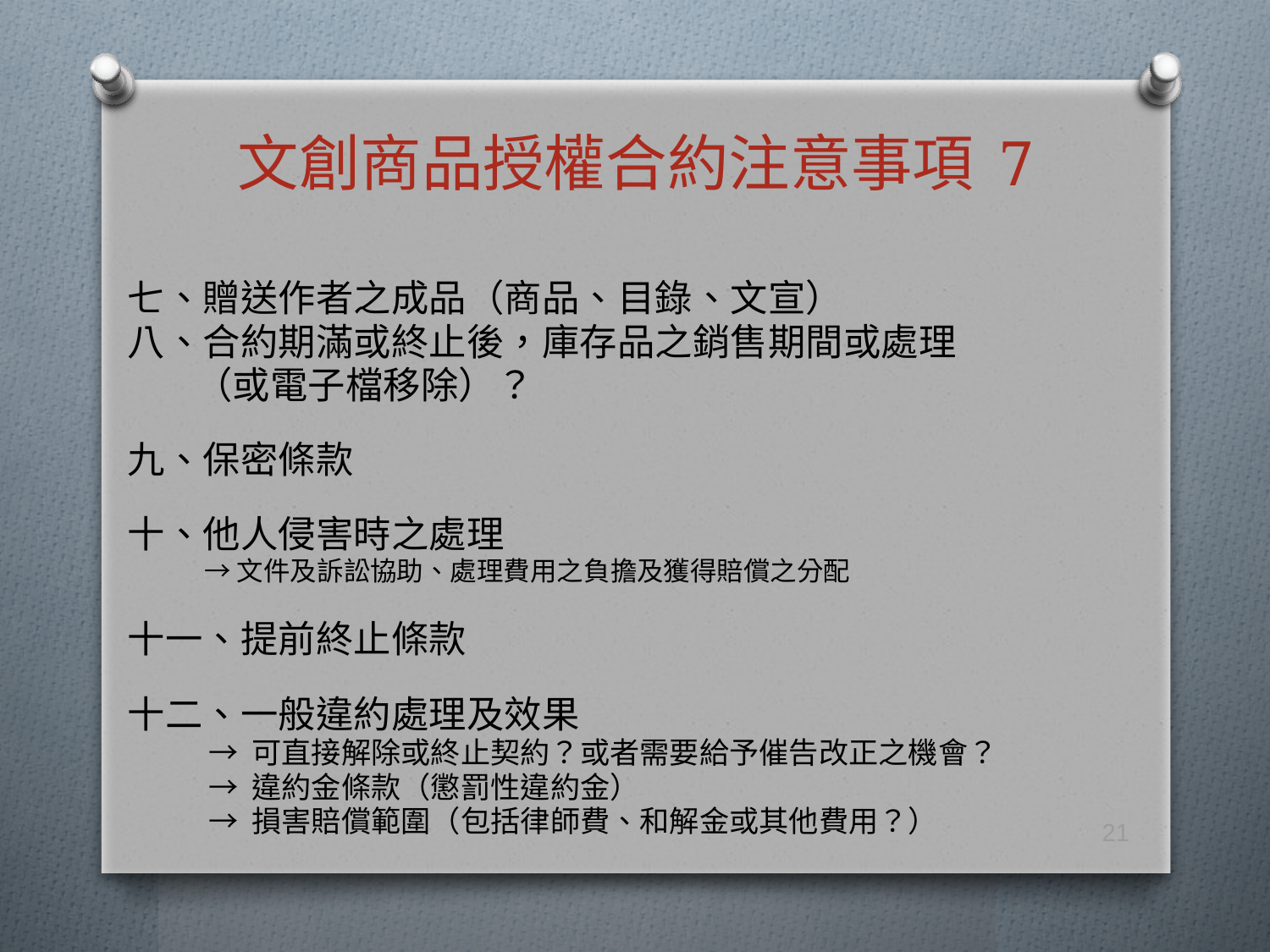

# 文創商品授權合約注意事項 7

七、贈送作者之成品（商品、目錄、文宣）
八、合約期滿或終止後，庫存品之銷售期間或處理
       （或電子檔移除）？

九、保密條款

十、他人侵害時之處理
             →文件及訴訟協助、處理費用之負擔及獲得賠償之分配

十一、提前終止條款

十二、一般違約處理及效果
            → 可直接解除或終止契約？或者需要給予催告改正之機會？
            → 違約金條款（懲罰性違約金）
            → 損害賠償範圍（包括律師費、和解金或其他費用？）

21